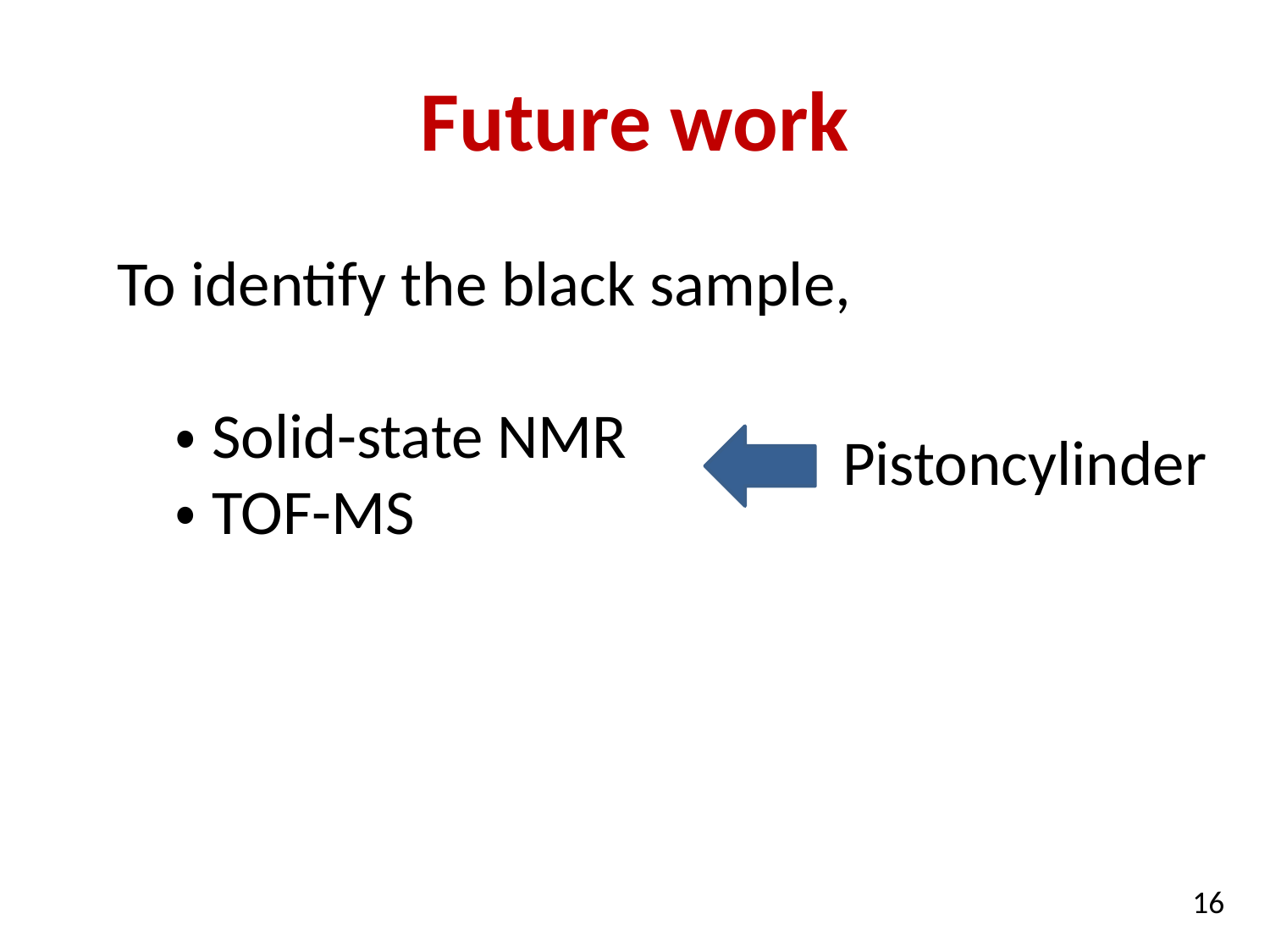

# Future work
To identify the black sample,

   ・Solid-state NMR
   ・TOF-MS

Pistoncylinder

16